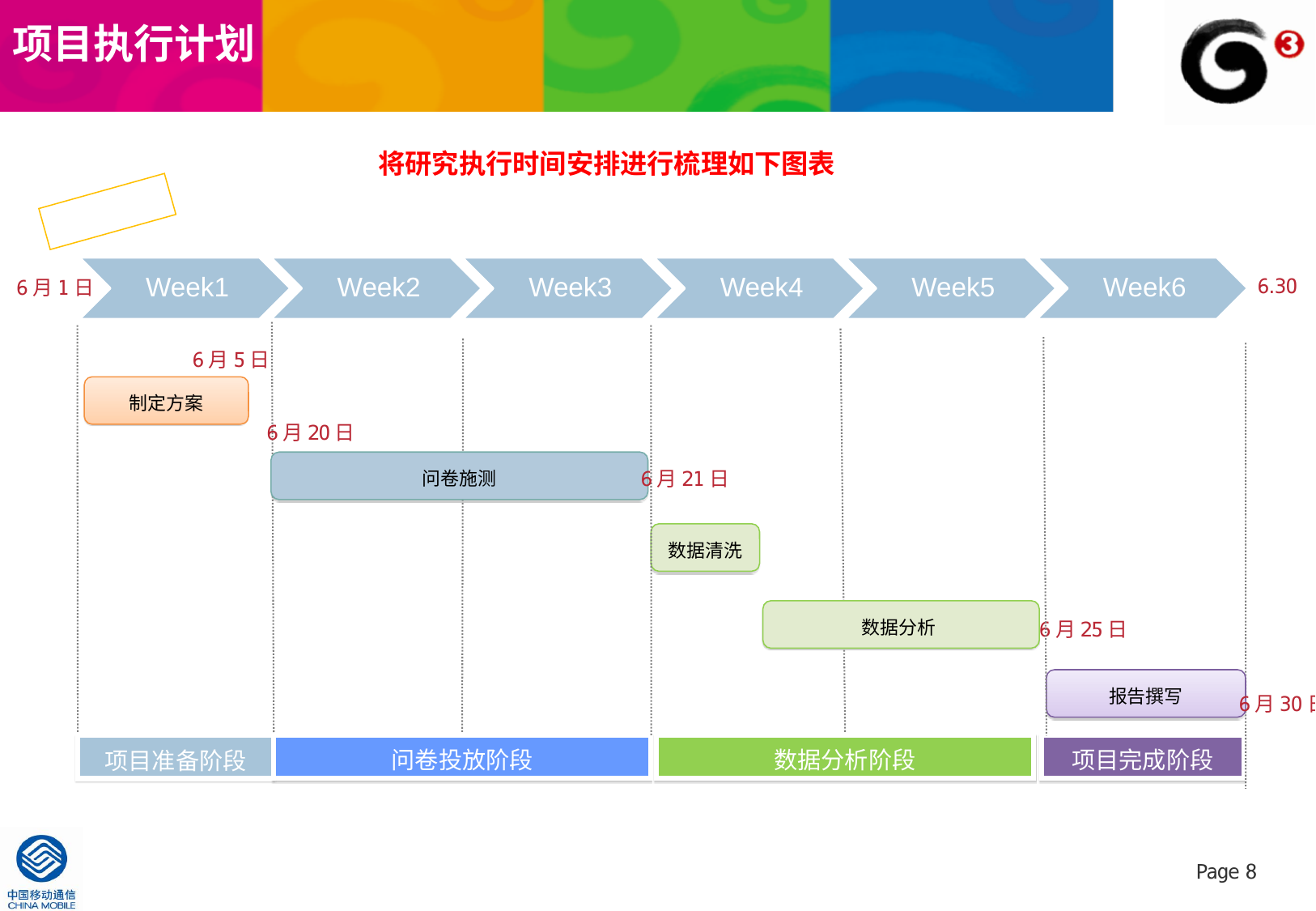

项目执行计划
将研究执行时间安排进行梳理如下图表

Week1
Week2
Week3
Week4
Week5
Week6
6.30
6月1日

6月5日

制定方案
6月20日
问卷施测
6月21日
数据清洗
数据分析
6月25日
报告撰写
6月30日
问卷投放阶段
数据分析阶段
项目完成阶段
项目准备阶段